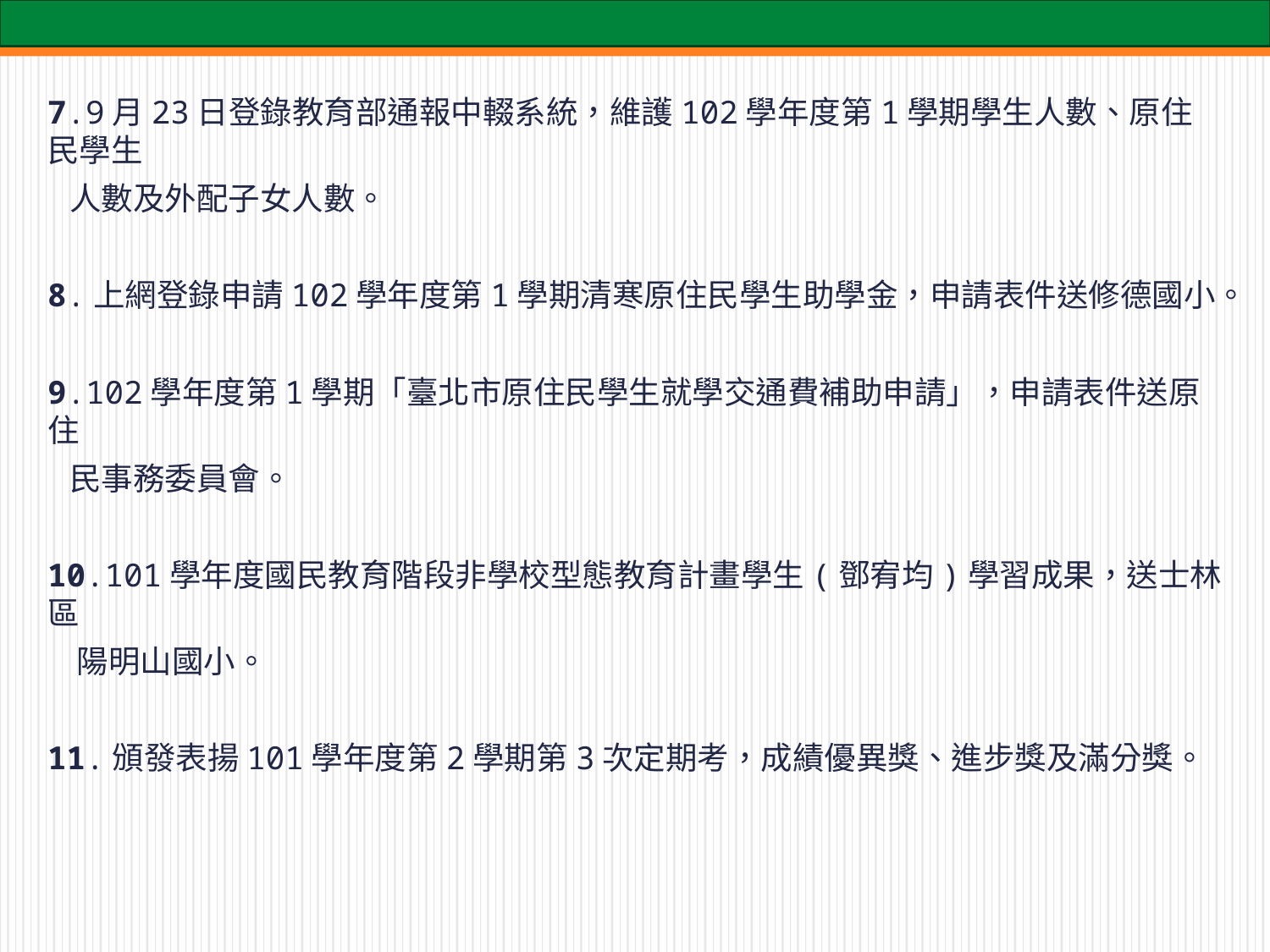

7.9月23日登錄教育部通報中輟系統，維護102學年度第1學期學生人數、原住民學生
  人數及外配子女人數。

8.上網登錄申請102學年度第1學期清寒原住民學生助學金，申請表件送修德國小。

9.102學年度第1學期「臺北市原住民學生就學交通費補助申請」，申請表件送原住
  民事務委員會。

10.101學年度國民教育階段非學校型態教育計畫學生(鄧宥均)學習成果，送士林區
   陽明山國小。

11.頒發表揚101學年度第2學期第3次定期考，成績優異獎、進步獎及滿分獎。